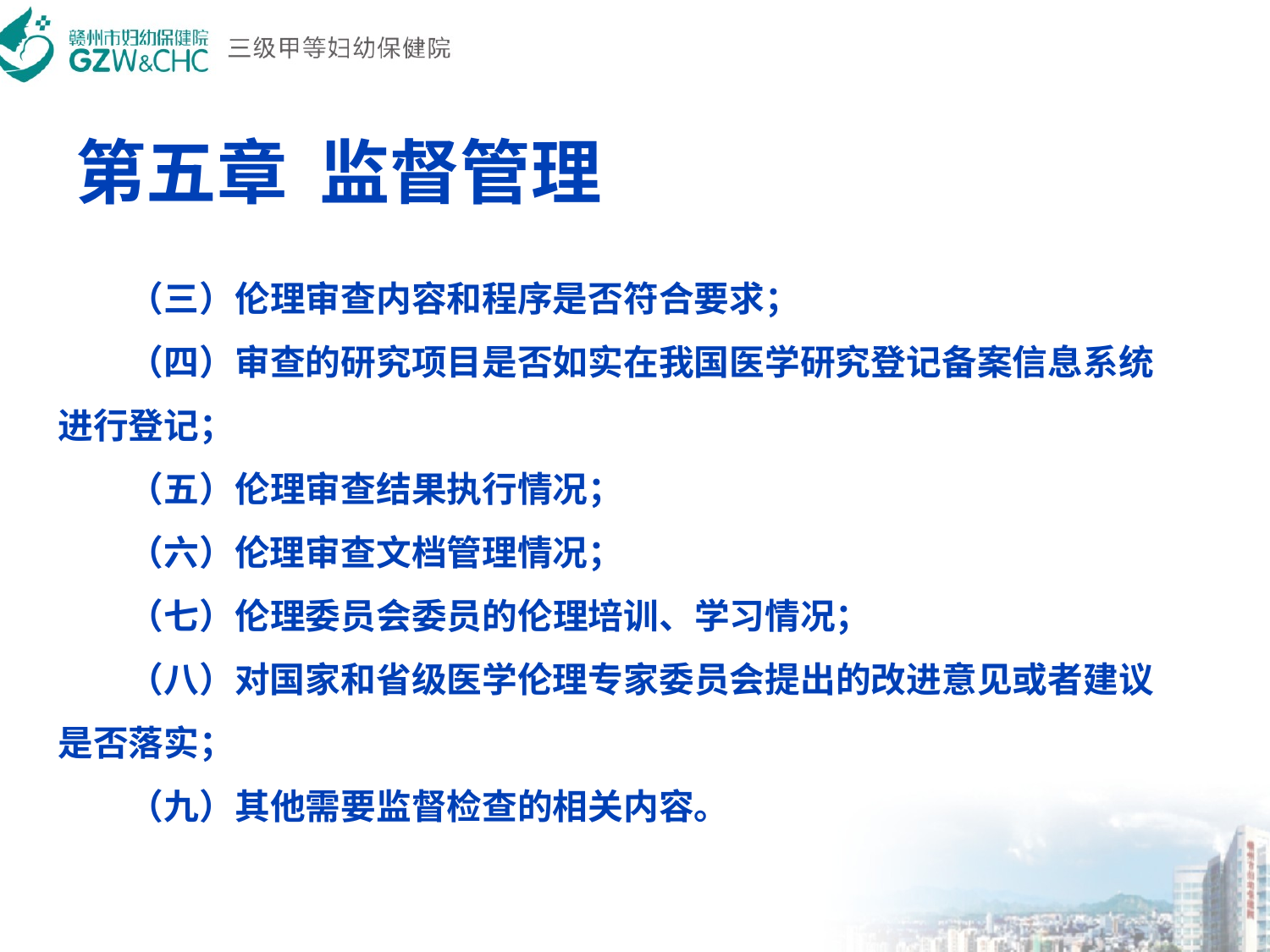

# 第五章  监督管理
　　（三）伦理审查内容和程序是否符合要求；
　　（四）审查的研究项目是否如实在我国医学研究登记备案信息系统进行登记；
　　（五）伦理审查结果执行情况；
　　（六）伦理审查文档管理情况；
　　（七）伦理委员会委员的伦理培训、学习情况；
　　（八）对国家和省级医学伦理专家委员会提出的改进意见或者建议是否落实；
　　（九）其他需要监督检查的相关内容。